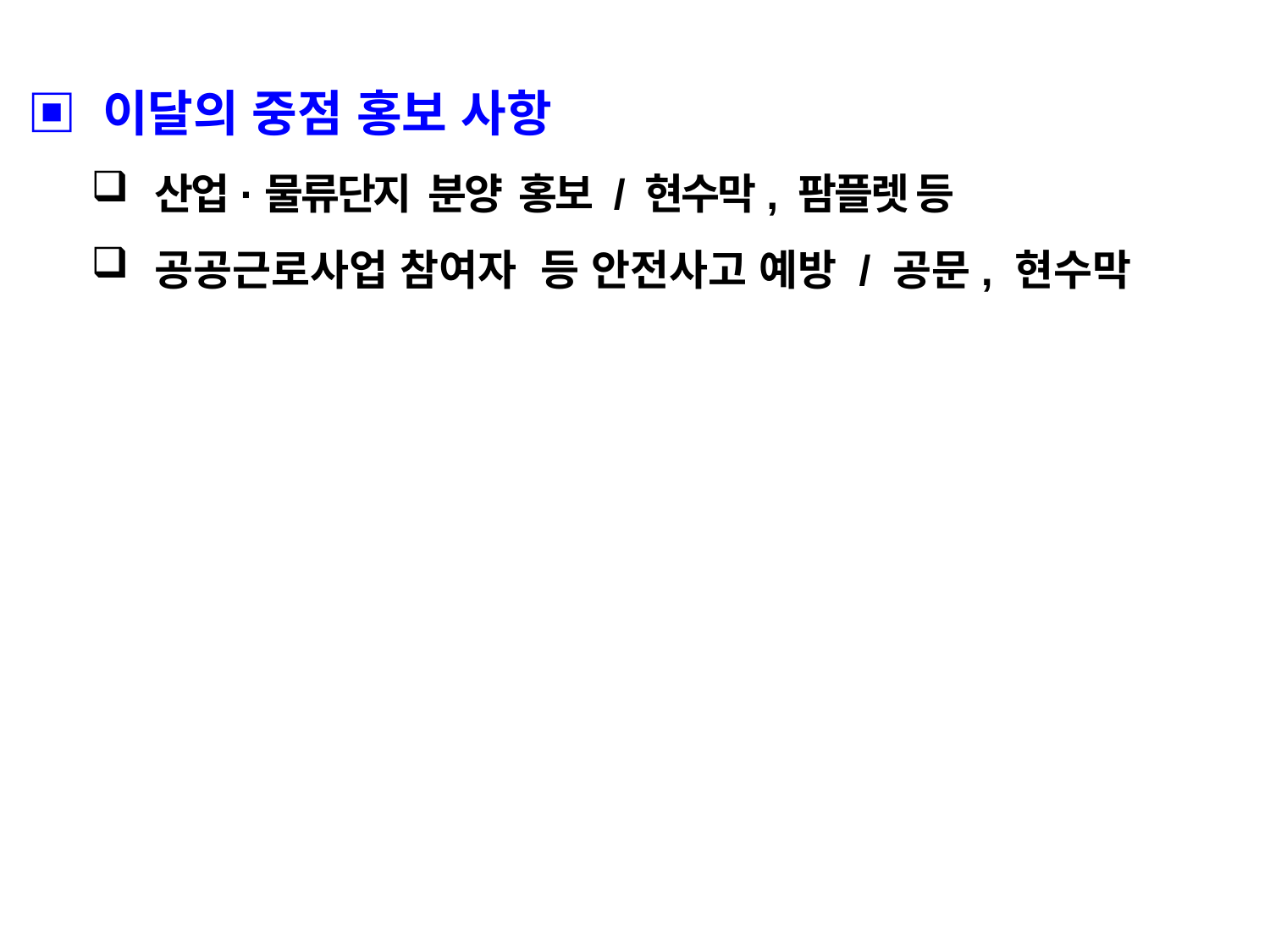

▣ 이달의 중점 홍보 사항
산업·물류단지  분양  홍보 / 현수막, 팜플렛 등
공공근로사업 참여자  등 안전사고 예방 / 공문, 현수막